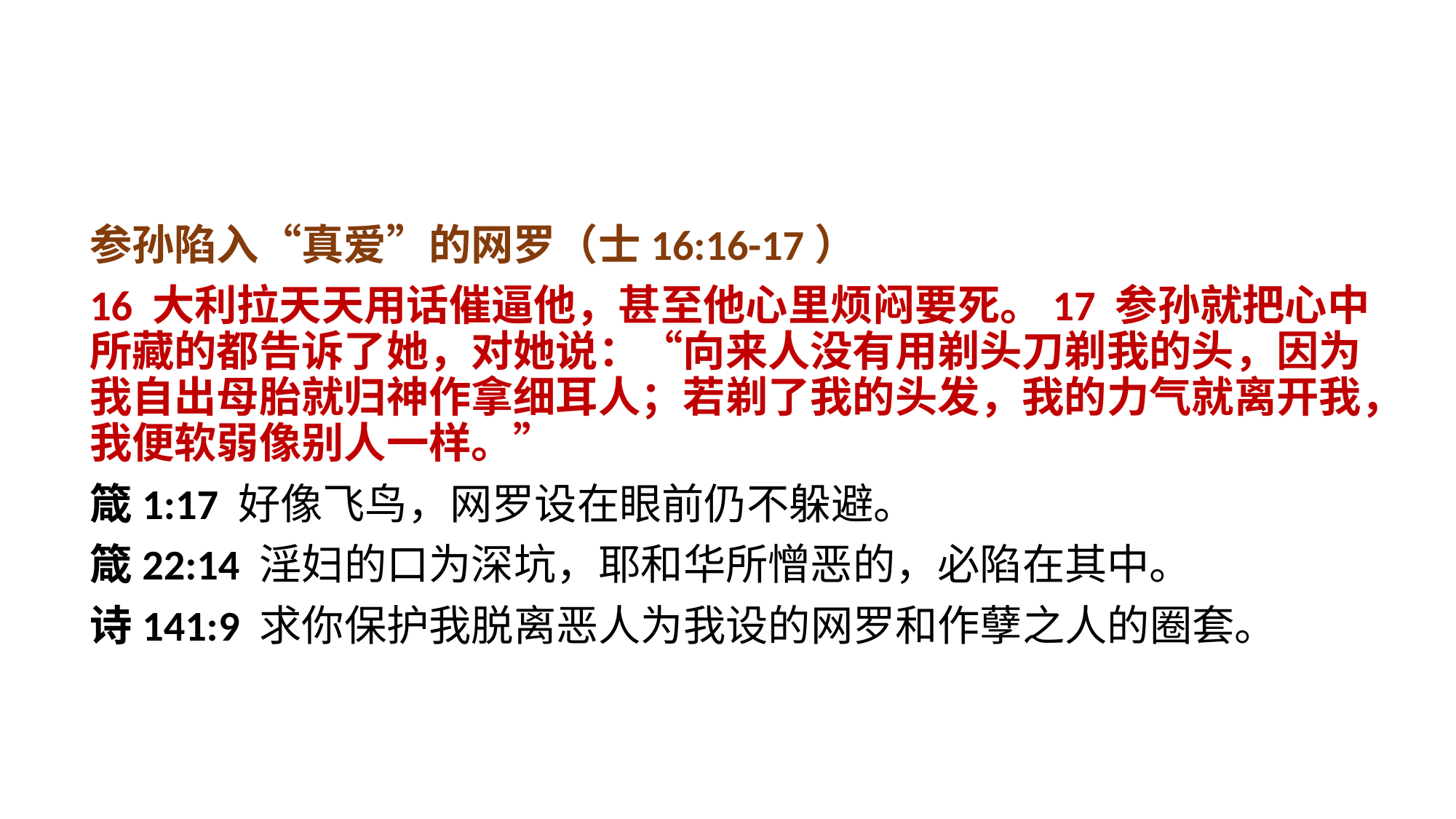

参孙陷入“真爱”的网罗（士16:16-17）
16 大利拉天天用话催逼他，甚至他心里烦闷要死。17 参孙就把心中所藏的都告诉了她，对她说：“向来人没有用剃头刀剃我的头，因为我自出母胎就归神作拿细耳人；若剃了我的头发，我的力气就离开我，我便软弱像别人一样。”
箴1:17 好像飞鸟，网罗设在眼前仍不躲避。
箴22:14 淫妇的口为深坑，耶和华所憎恶的，必陷在其中。
诗141:9 求你保护我脱离恶人为我设的网罗和作孽之人的圈套。